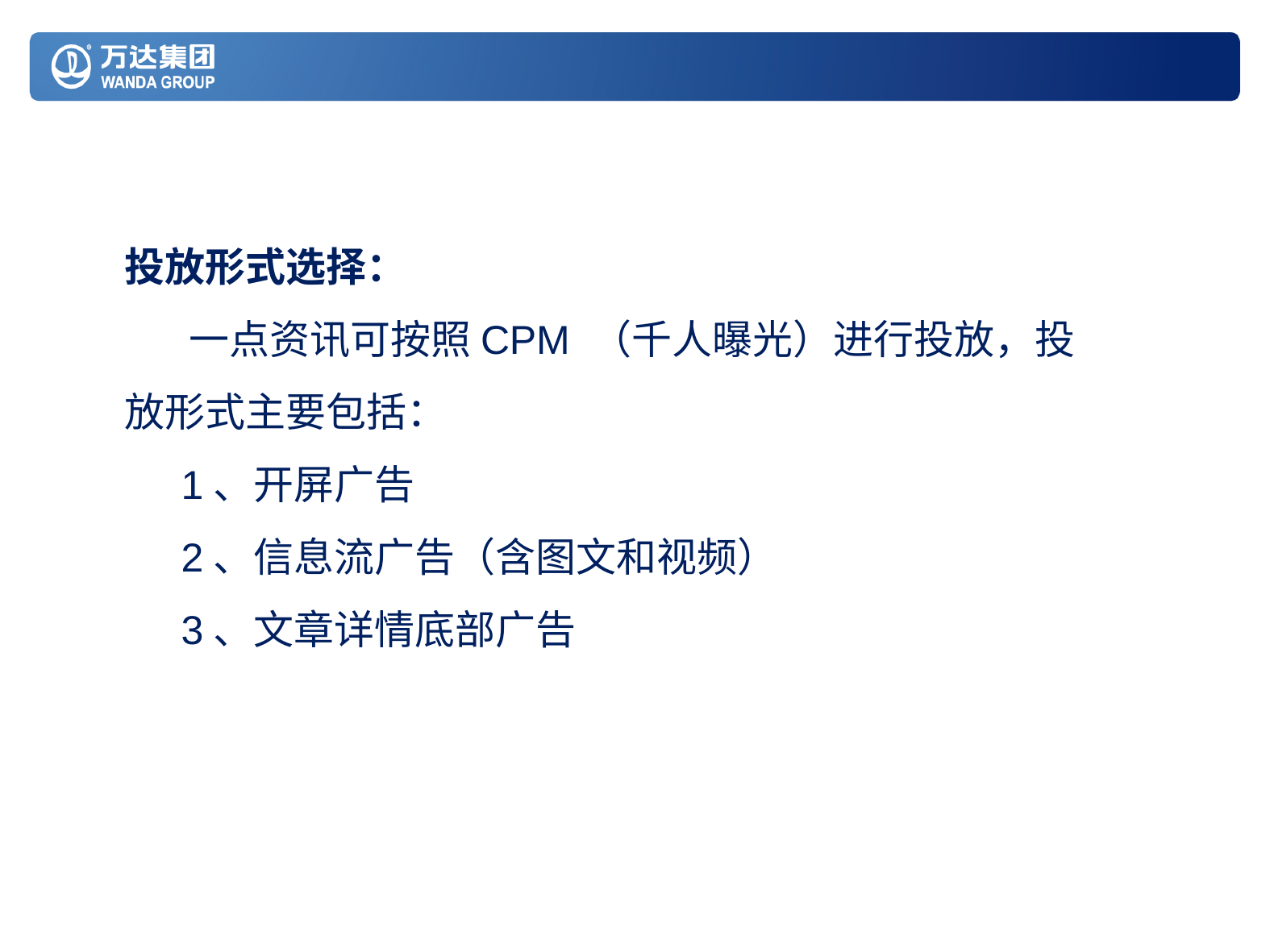

投放形式选择：
      一点资讯可按照CPM （千人曝光）进行投放，投放形式主要包括：
     1、开屏广告
     2、信息流广告（含图文和视频）
     3、文章详情底部广告